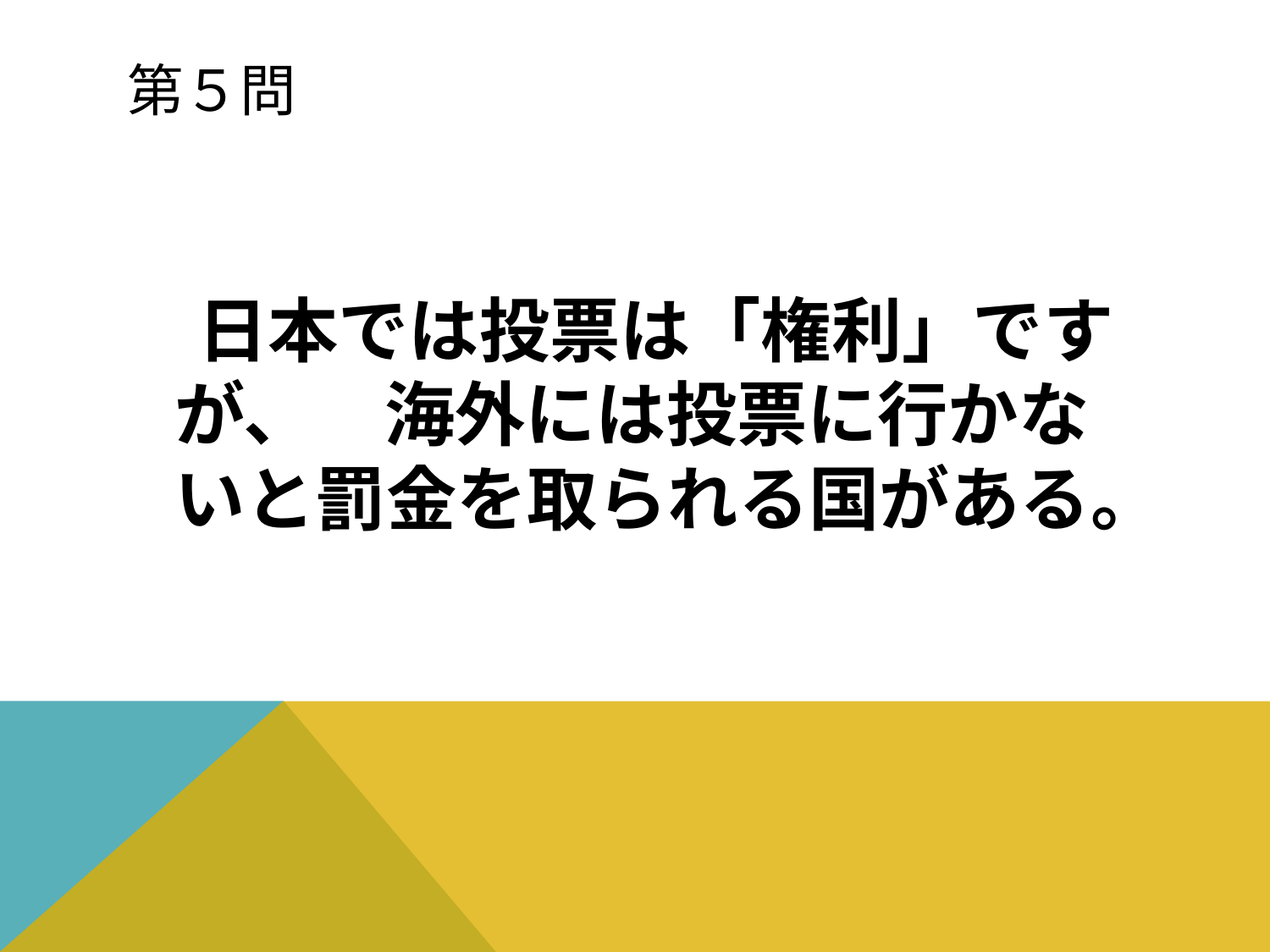

# 第５問
　日本では投票は「権利」ですが、　海外には投票に行かないと罰金を取られる国がある。